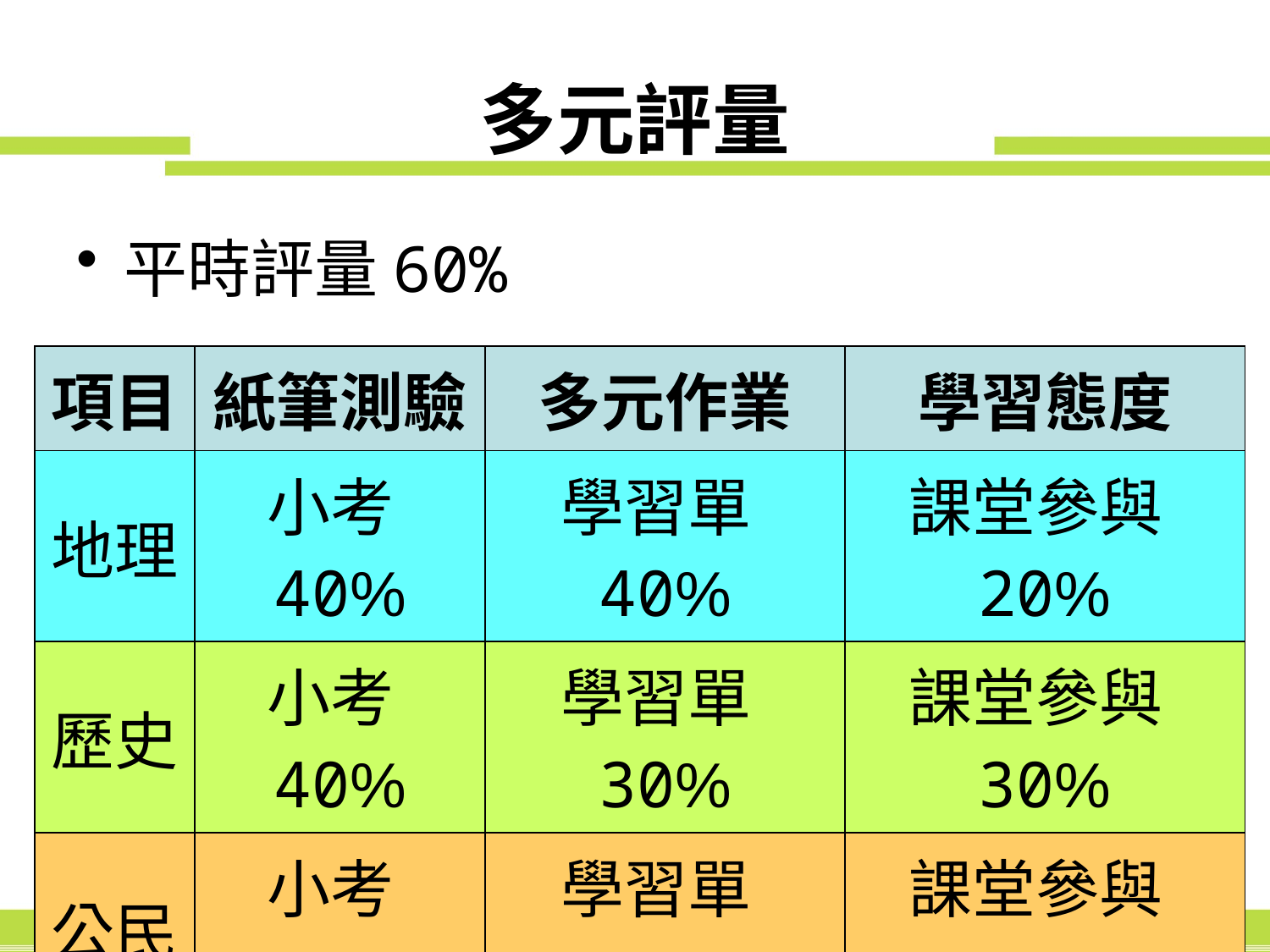

# 多元評量
平時評量60%

| 項目 | 紙筆測驗 | 多元作業 | 學習態度 |
| --- | --- | --- | --- |
| 地理 | 小考40% | 學習單40% | 課堂參與20% |
| 歷史 | 小考40% | 學習單30% | 課堂參與30% |
| 公民 | 小考40% | 學習單40% | 課堂參與20% |